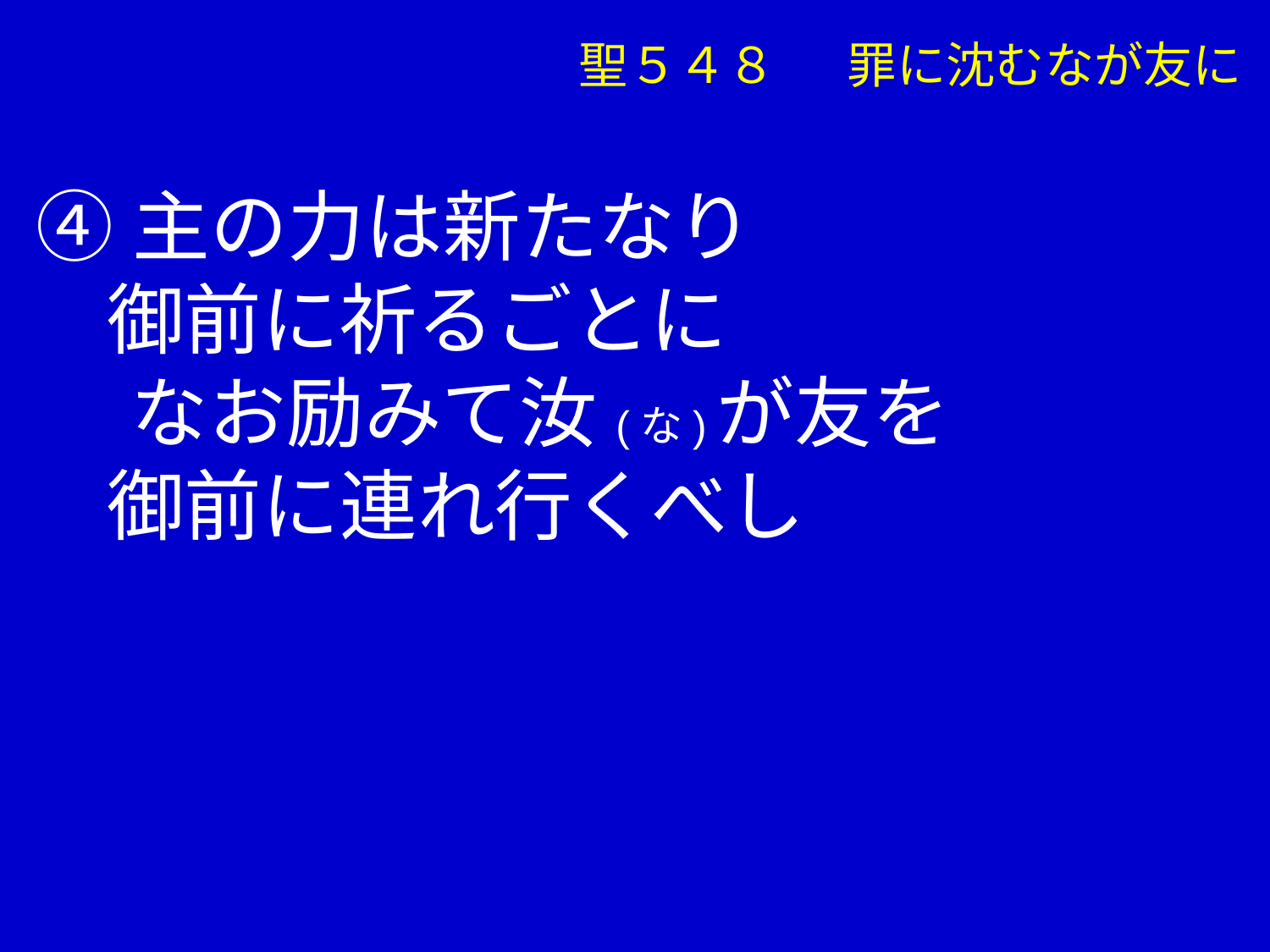

聖５４８  　罪に沈むなが友に
④主の力は新たなり
   御前に祈るごとに
　 なお励みて汝(な)が友を
   御前に連れ行くべし